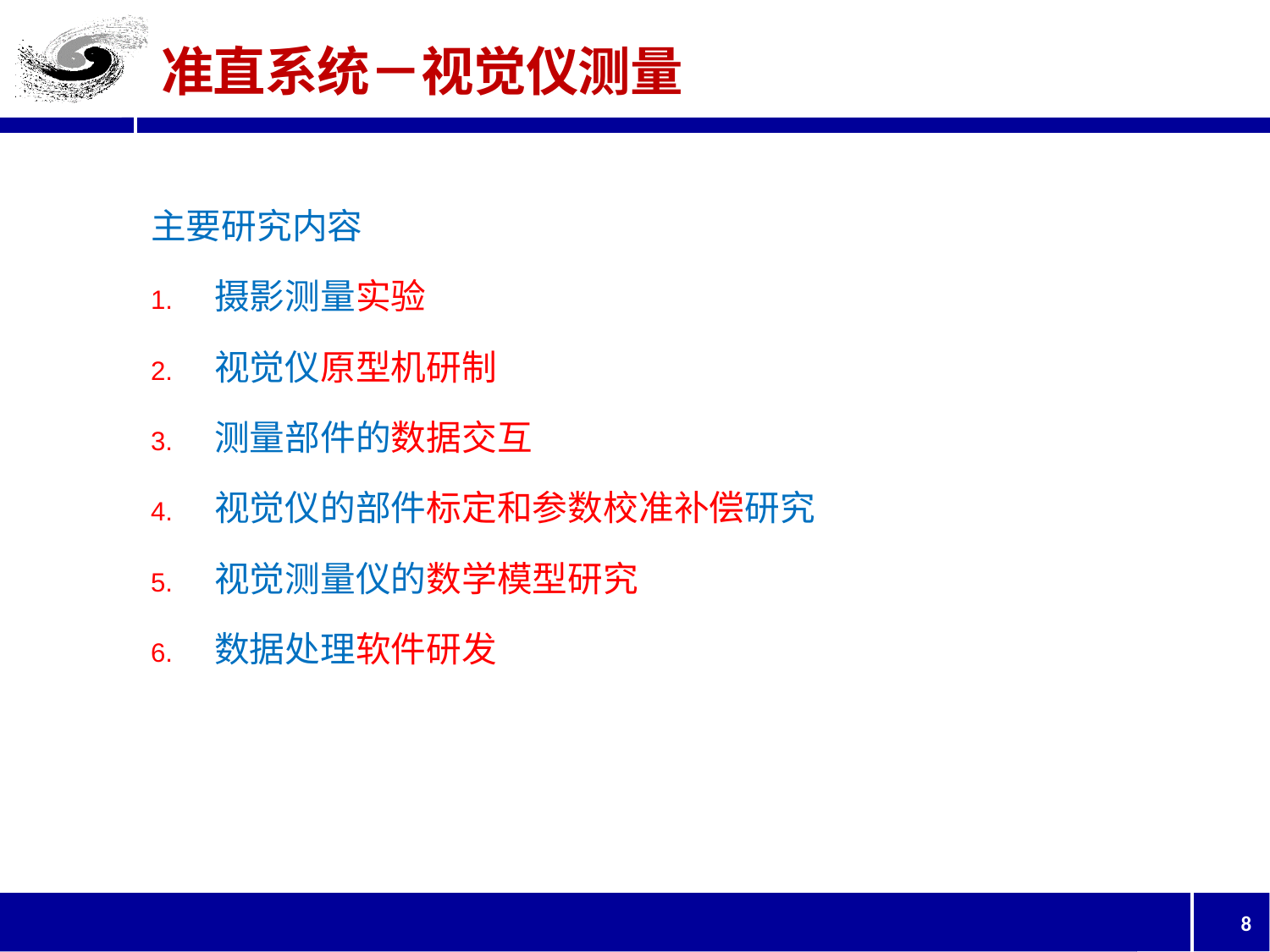

# 准直系统－视觉仪测量
主要研究内容
摄影测量实验
视觉仪原型机研制
测量部件的数据交互
视觉仪的部件标定和参数校准补偿研究
视觉测量仪的数学模型研究
数据处理软件研发